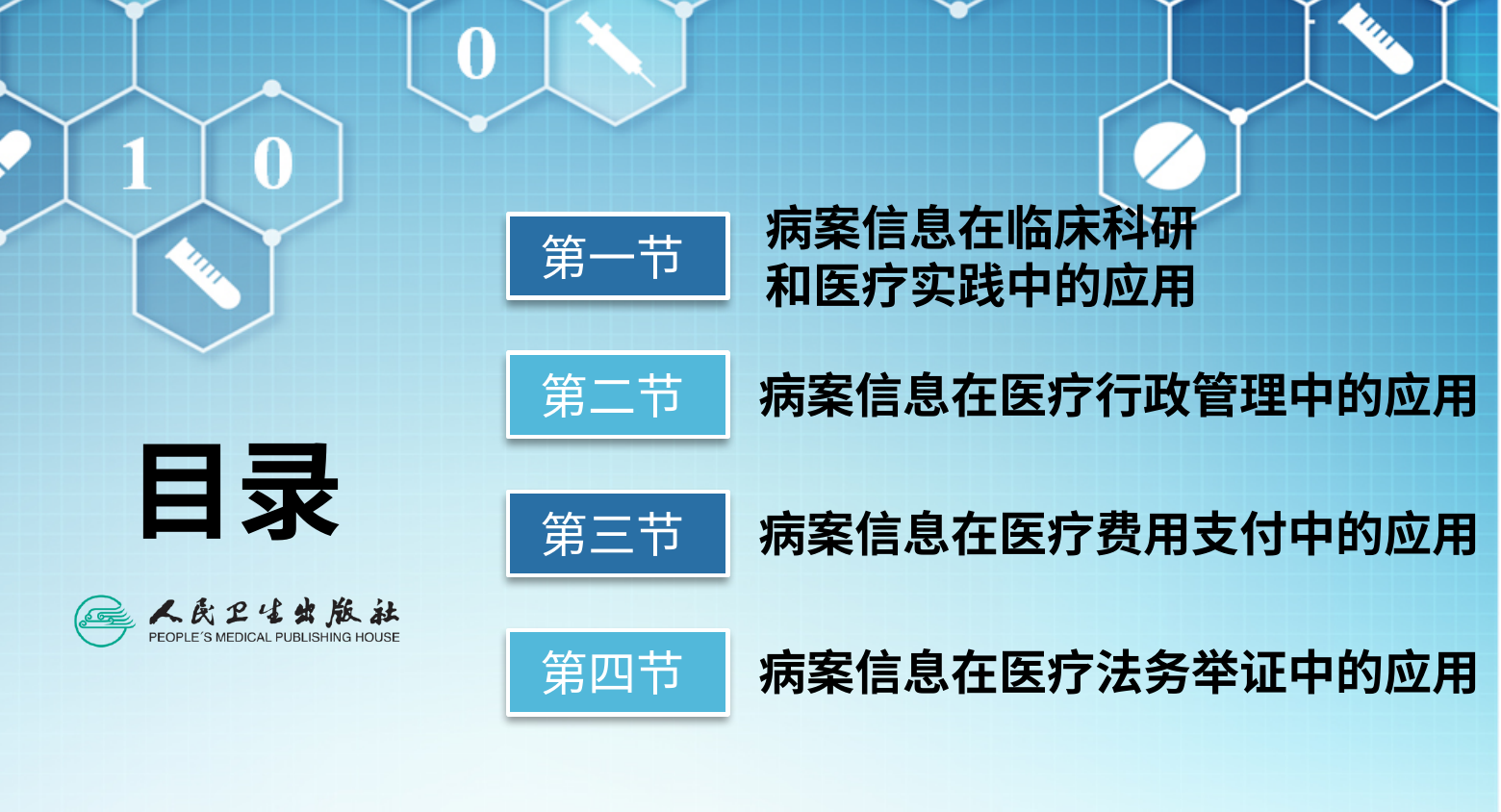

病案信息在临床科研和医疗实践中的应用
第一节
第二节
病案信息在医疗行政管理中的应用
第三节
病案信息在医疗费用支付中的应用
第四节
病案信息在医疗法务举证中的应用